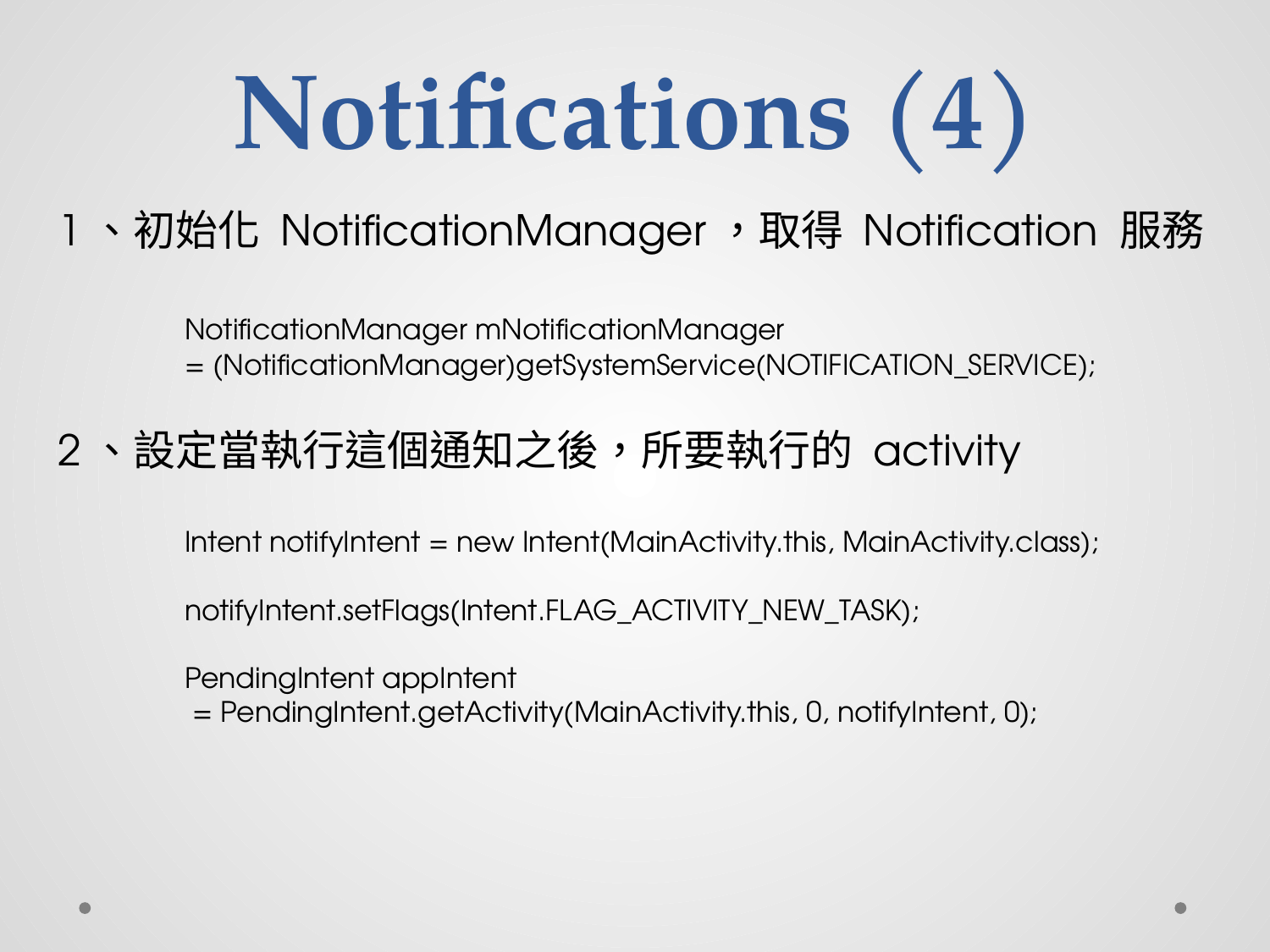

# Notifications (4)

1、初始化 NotificationManager，取得 Notification 服務

	NotificationManager mNotificationManager
	= (NotificationManager)getSystemService(NOTIFICATION_SERVICE);

2、設定當執行這個通知之後，所要執行的 activity

	Intent notifyIntent = new Intent(MainActivity.this, MainActivity.class);

	notifyIntent.setFlags(Intent.FLAG_ACTIVITY_NEW_TASK);

	PendingIntent appIntent
	 = PendingIntent.getActivity(MainActivity.this, 0, notifyIntent, 0);